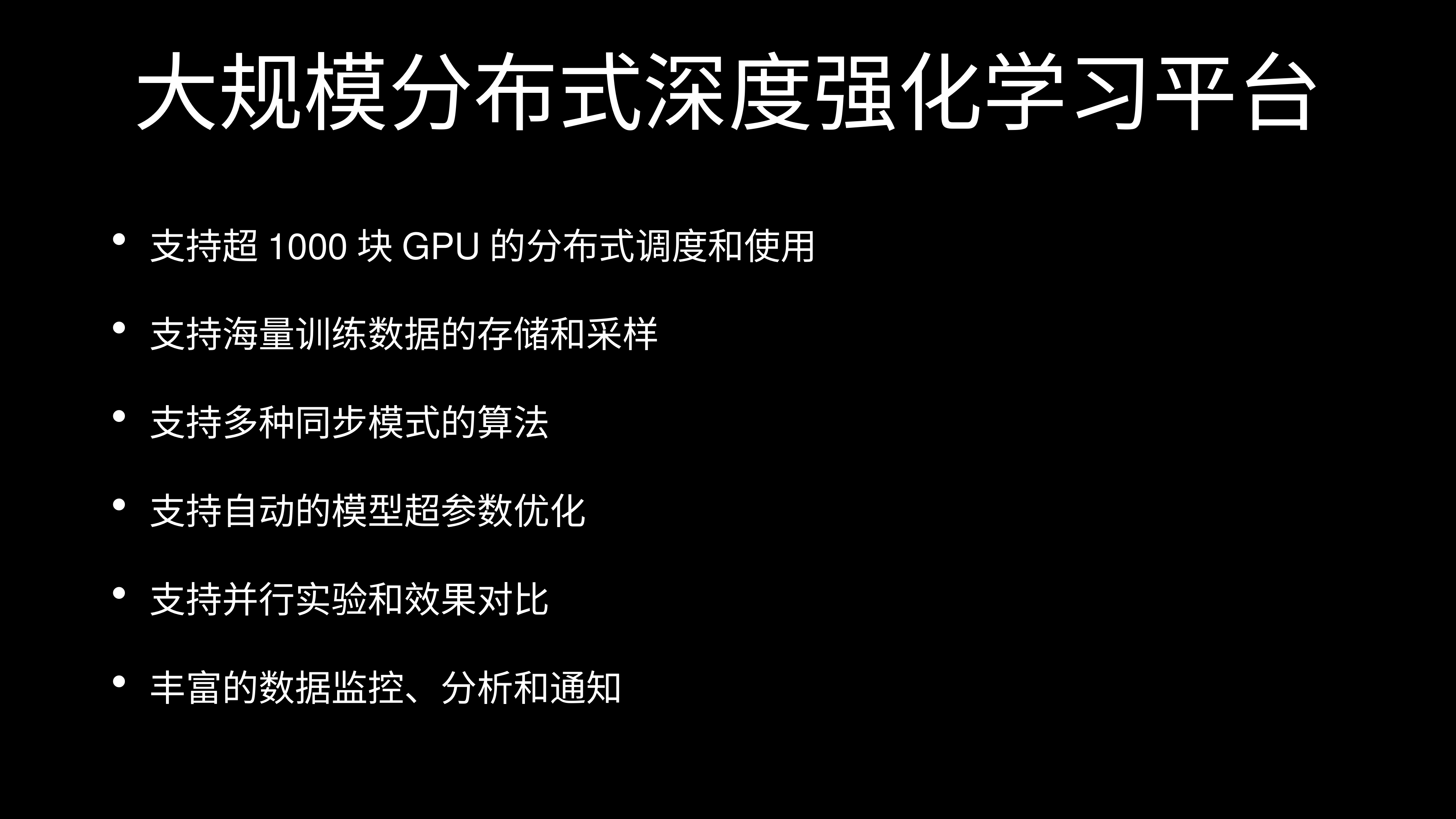

# 大规模分布式深度强化学习平台
支持超1000块GPU的分布式调度和使用
支持海量训练数据的存储和采样
支持多种同步模式的算法
支持自动的模型超参数优化
支持并行实验和效果对比
丰富的数据监控、分析和通知